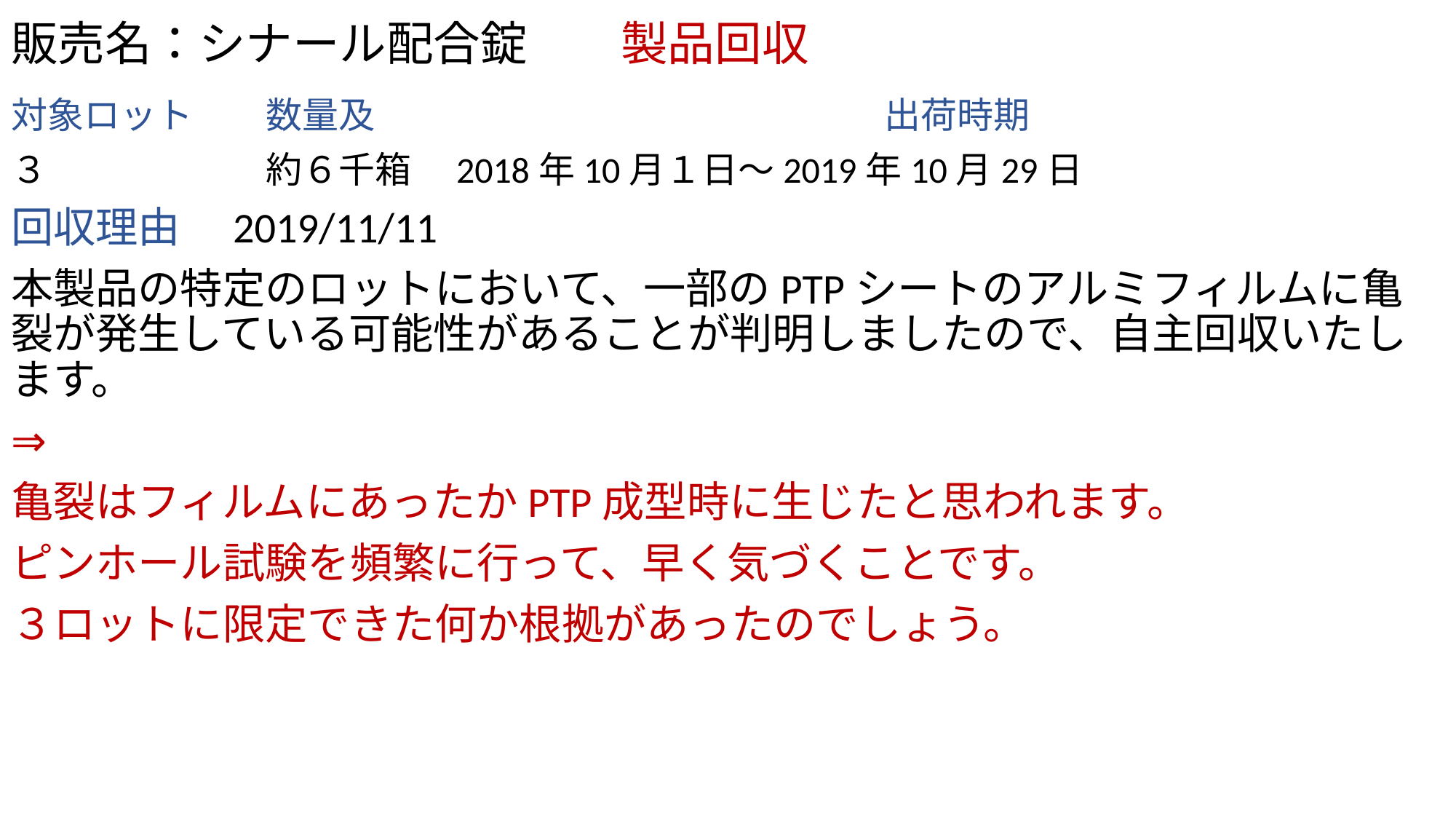

# 販売名：シナール配合錠　　製品回収
対象ロット　　数量及　　　　　　　　　　　　　　出荷時期
３　　　　　　約６千箱　2018年10月１日～2019年10月29日
回収理由　2019/11/11
本製品の特定のロットにおいて、一部のPTPシートのアルミフィルムに亀裂が発生している可能性があることが判明しましたので、自主回収いたします。
⇒
亀裂はフィルムにあったかPTP成型時に生じたと思われます。
ピンホール試験を頻繁に行って、早く気づくことです。
３ロットに限定できた何か根拠があったのでしょう。